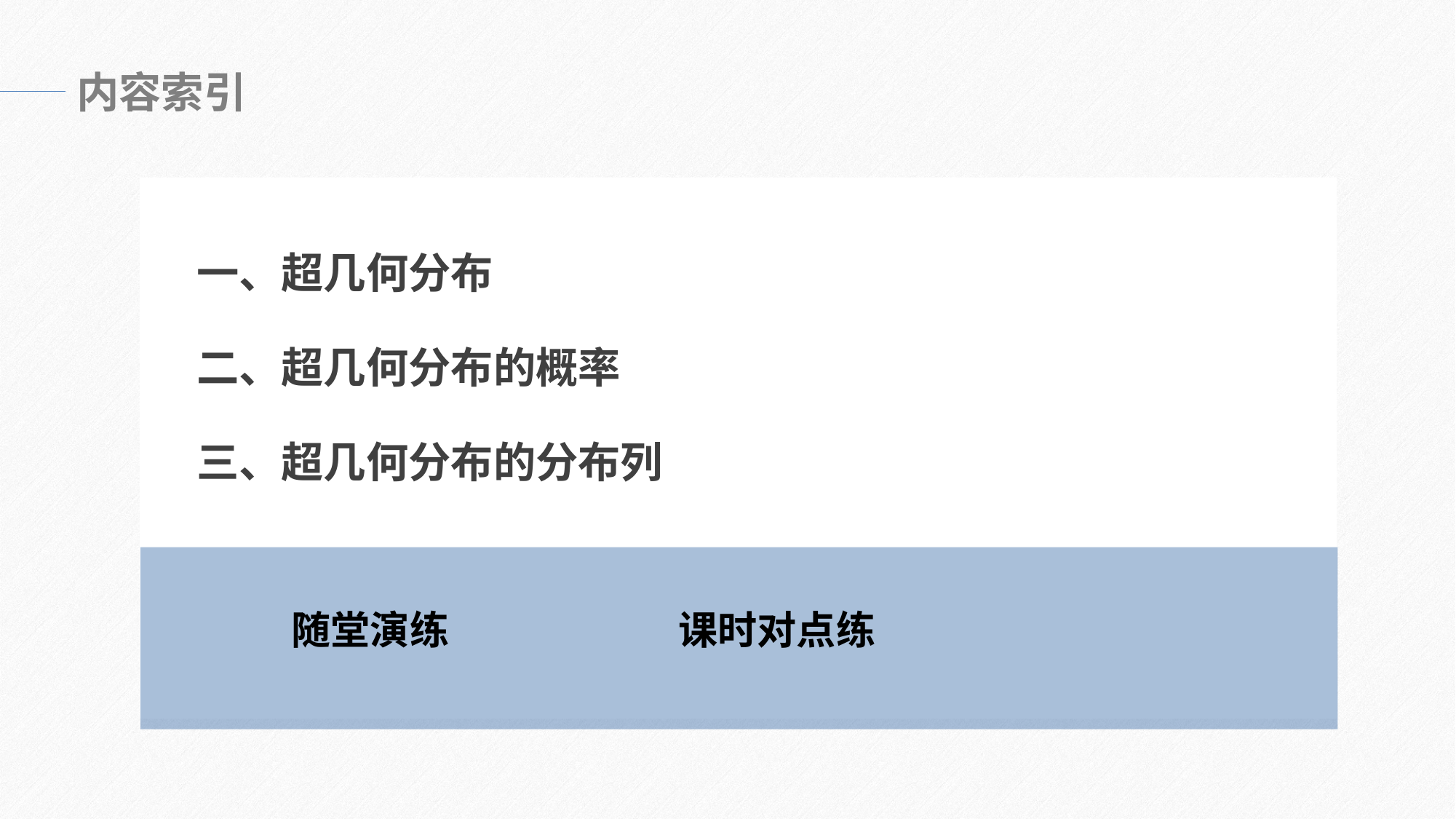

内容索引

一、超几何分布
二、超几何分布的概率
三、超几何分布的分布列

随堂演练
课时对点练